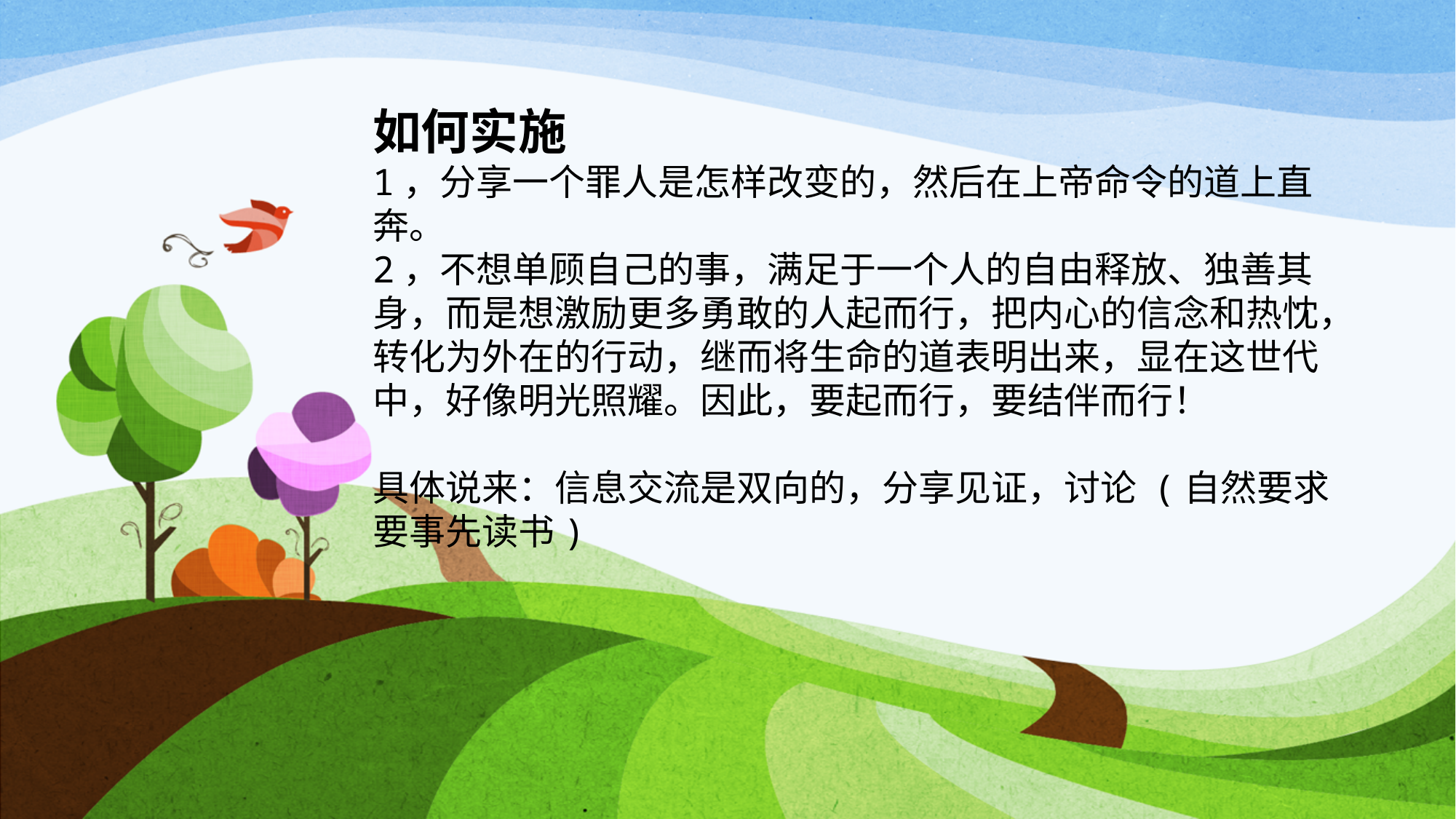

如何实施
1，分享一个罪人是怎样改变的，然后在上帝命令的道上直奔。
2，不想单顾自己的事，满足于一个人的自由释放、独善其身，而是想激励更多勇敢的人起而行，把内心的信念和热忱，转化为外在的行动，继而将生命的道表明出来，显在这世代中，好像明光照耀。因此，要起而行，要结伴而行！

具体说来：信息交流是双向的，分享见证，讨论 (自然要求要事先读书)